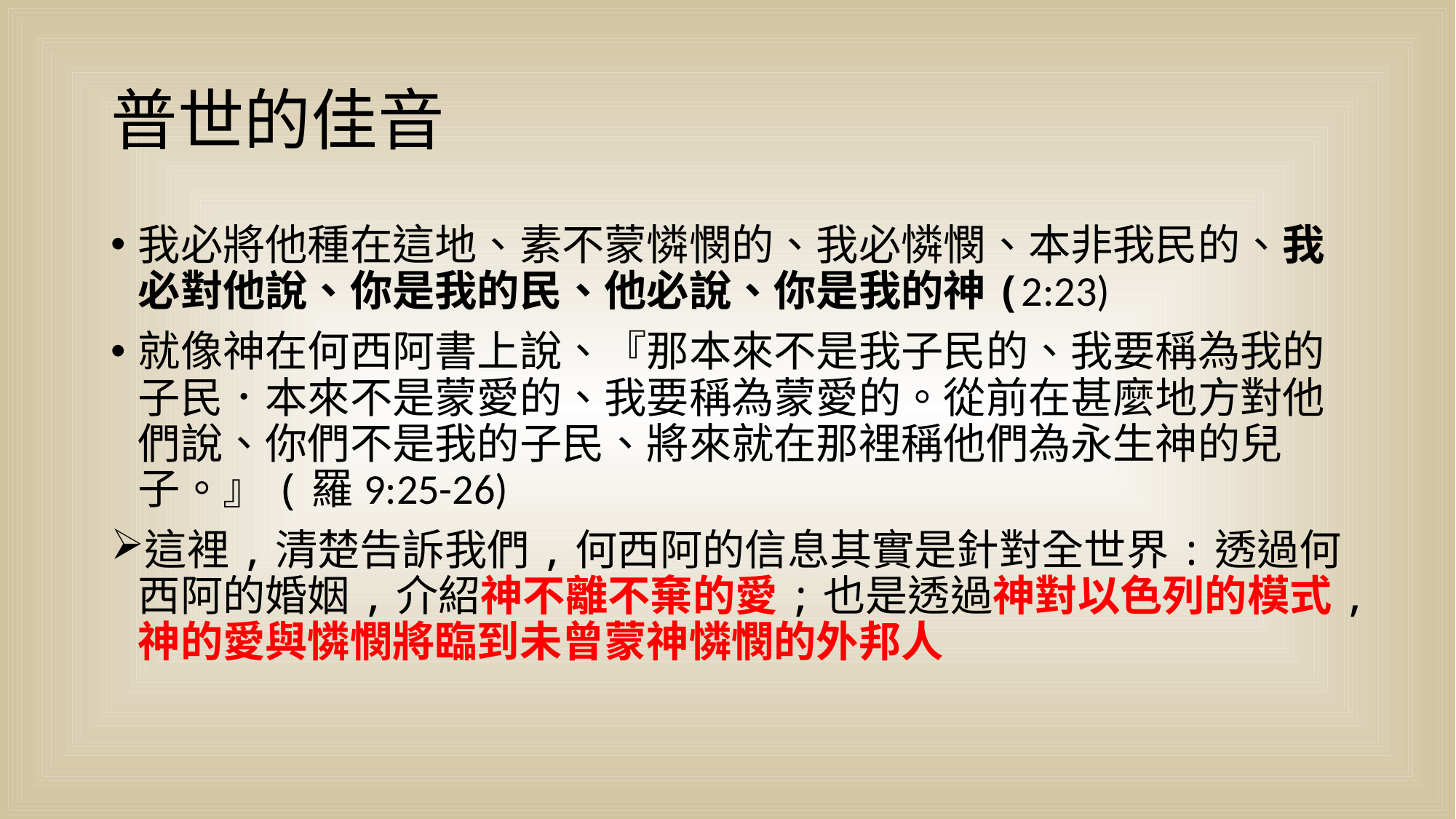

# 普世的佳音
我必將他種在這地、素不蒙憐憫的、我必憐憫、本非我民的、我必對他說、你是我的民、他必說、你是我的神(2:23)
就像神在何西阿書上說、『那本來不是我子民的、我要稱為我的子民．本來不是蒙愛的、我要稱為蒙愛的。從前在甚麼地方對他們說、你們不是我的子民、將來就在那裡稱他們為永生神的兒子。』(羅9:25-26)
這裡,清楚告訴我們,何西阿的信息其實是針對全世界:透過何西阿的婚姻,介紹神不離不棄的愛;也是透過神對以色列的模式,神的愛與憐憫將臨到未曾蒙神憐憫的外邦人